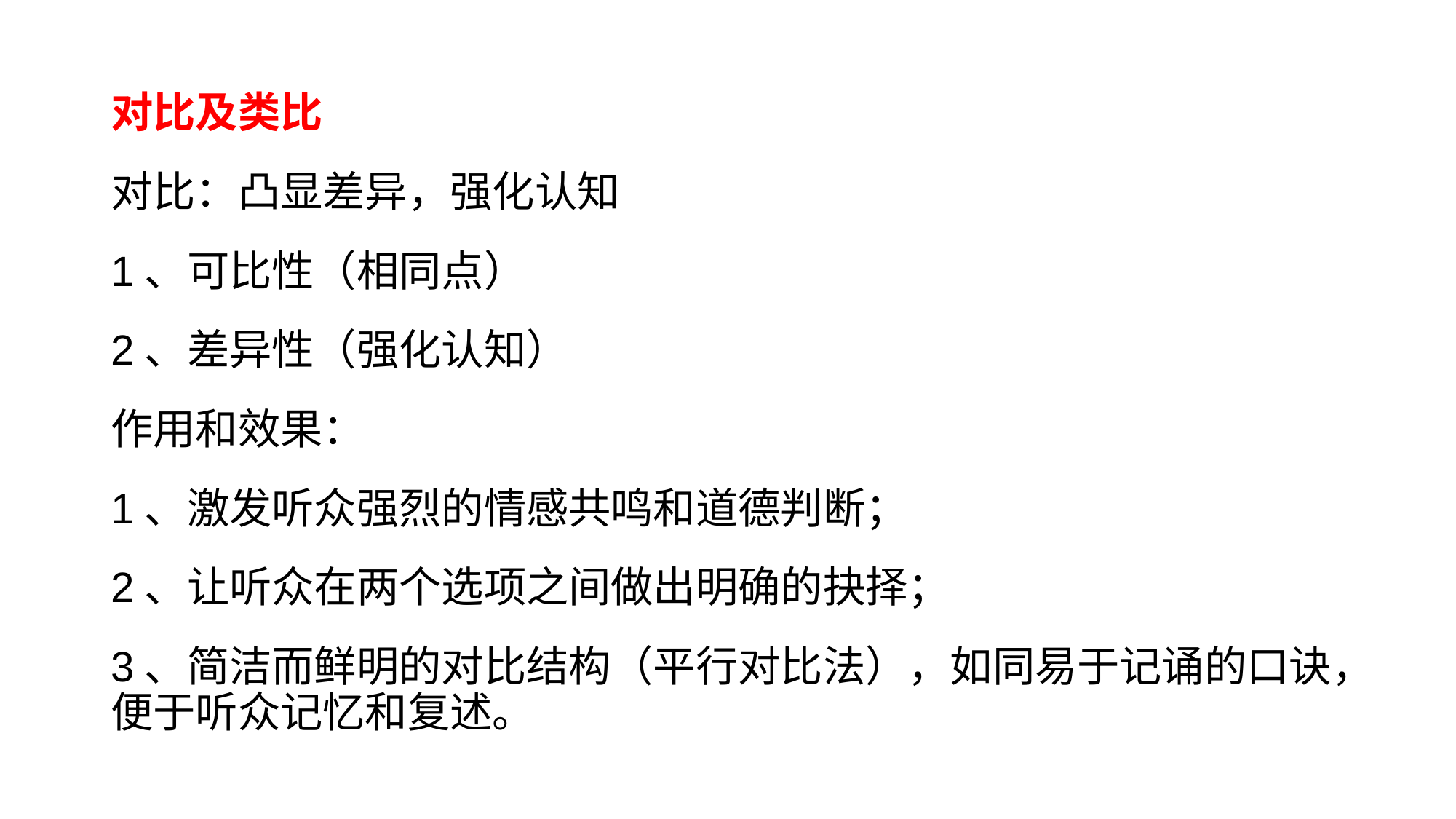

对比及类比
对比：凸显差异，强化认知
1、可比性（相同点）
2、差异性（强化认知）
作用和效果：
1、激发听众强烈的情感共鸣和道德判断；
2、让听众在两个选项之间做出明确的抉择；
3、简洁而鲜明的对比结构（平行对比法），如同易于记诵的口诀，便于听众记忆和复述。